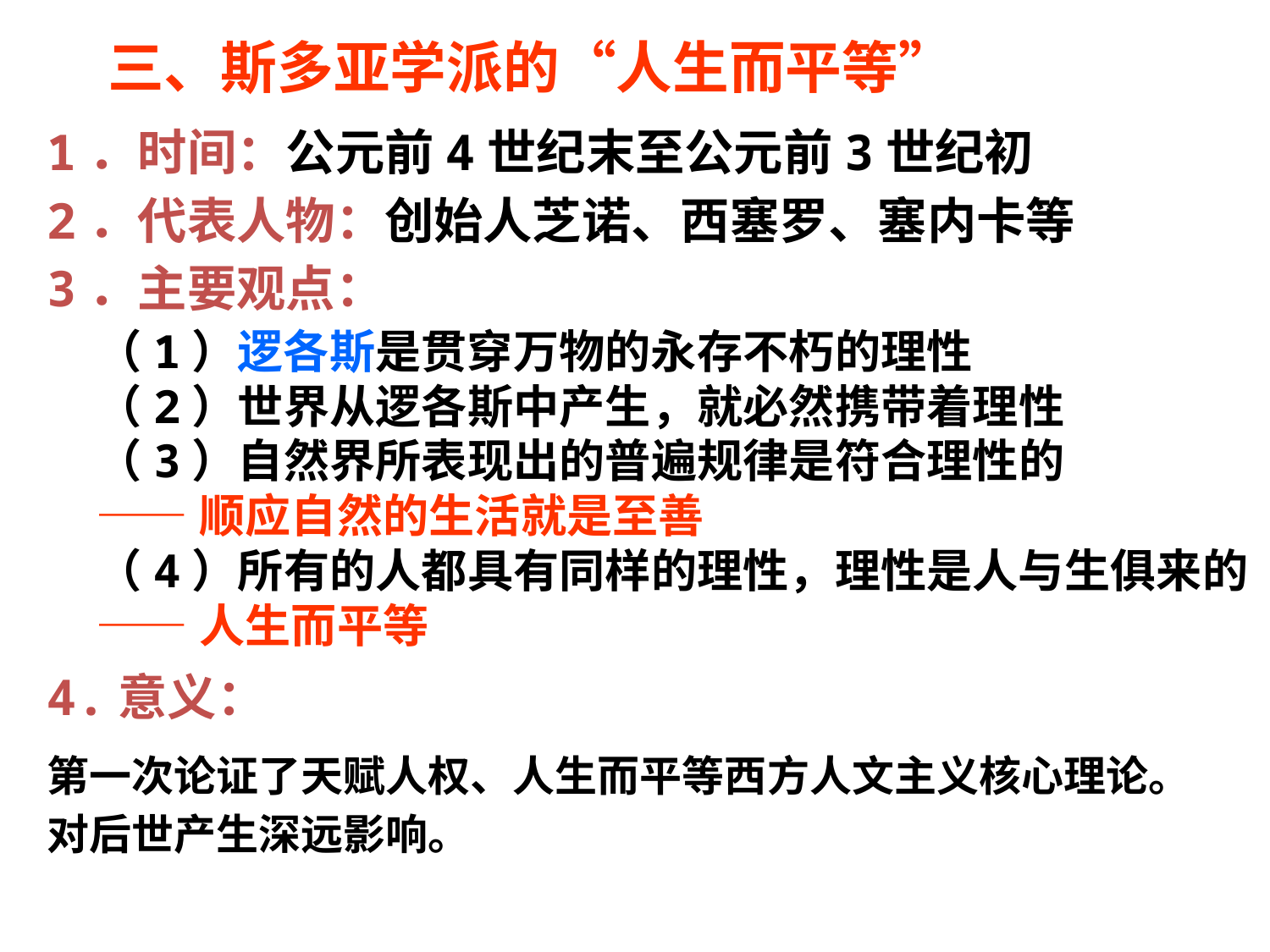

三、斯多亚学派的“人生而平等”
1．时间：公元前4世纪末至公元前3世纪初
2．代表人物：创始人芝诺、西塞罗、塞内卡等
3．主要观点：

4.意义：

（1）逻各斯是贯穿万物的永存不朽的理性
（2）世界从逻各斯中产生，就必然携带着理性
（3）自然界所表现出的普遍规律是符合理性的
——顺应自然的生活就是至善
（4）所有的人都具有同样的理性，理性是人与生俱来的
——人生而平等

第一次论证了天赋人权、人生而平等西方人文主义核心理论。对后世产生深远影响。